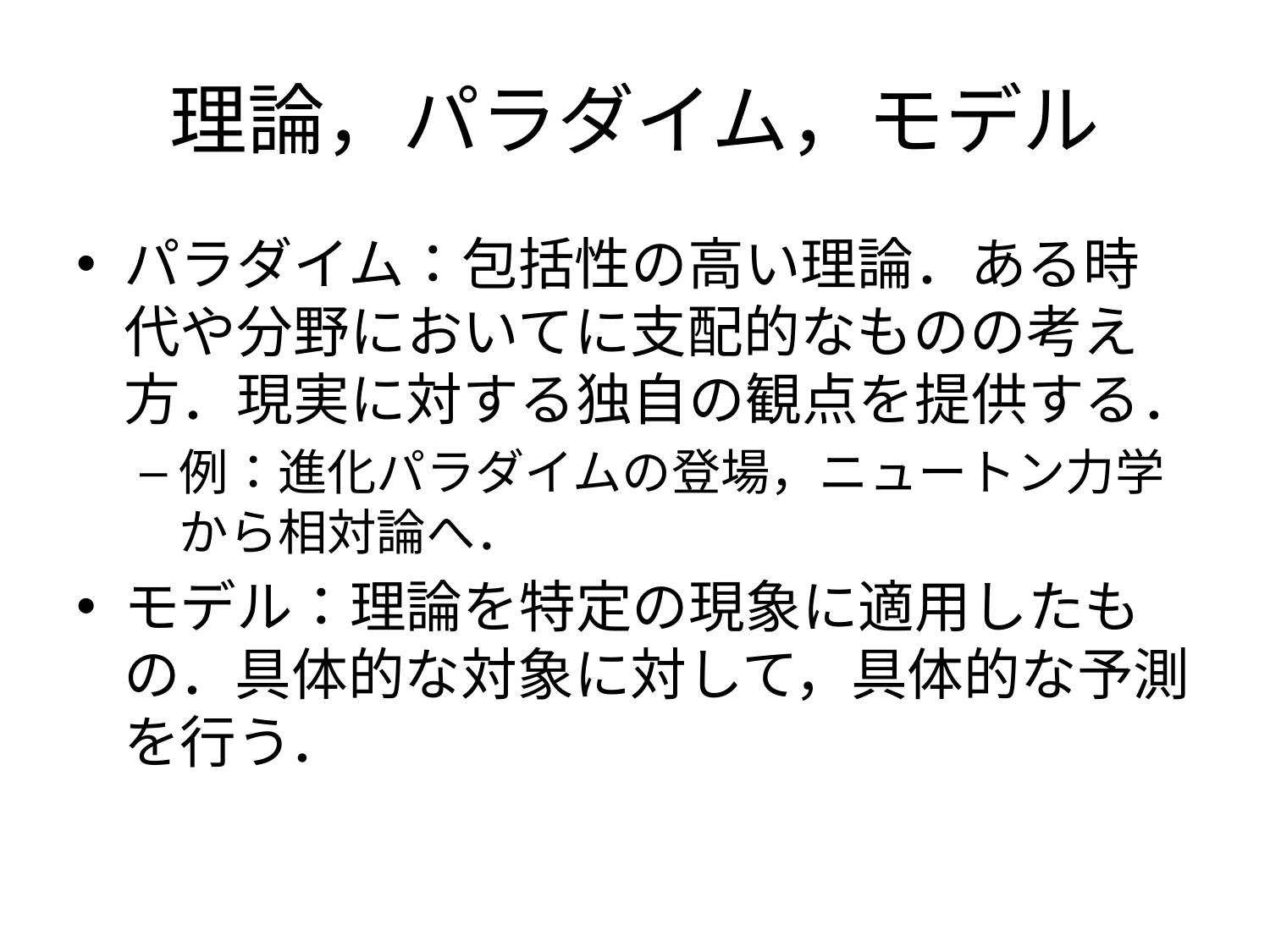

# 理論，パラダイム，モデル
パラダイム：包括性の高い理論．ある時代や分野においてに支配的なものの考え方．現実に対する独自の観点を提供する．
例：進化パラダイムの登場，ニュートン力学から相対論へ．
モデル：理論を特定の現象に適用したもの．具体的な対象に対して，具体的な予測を行う．